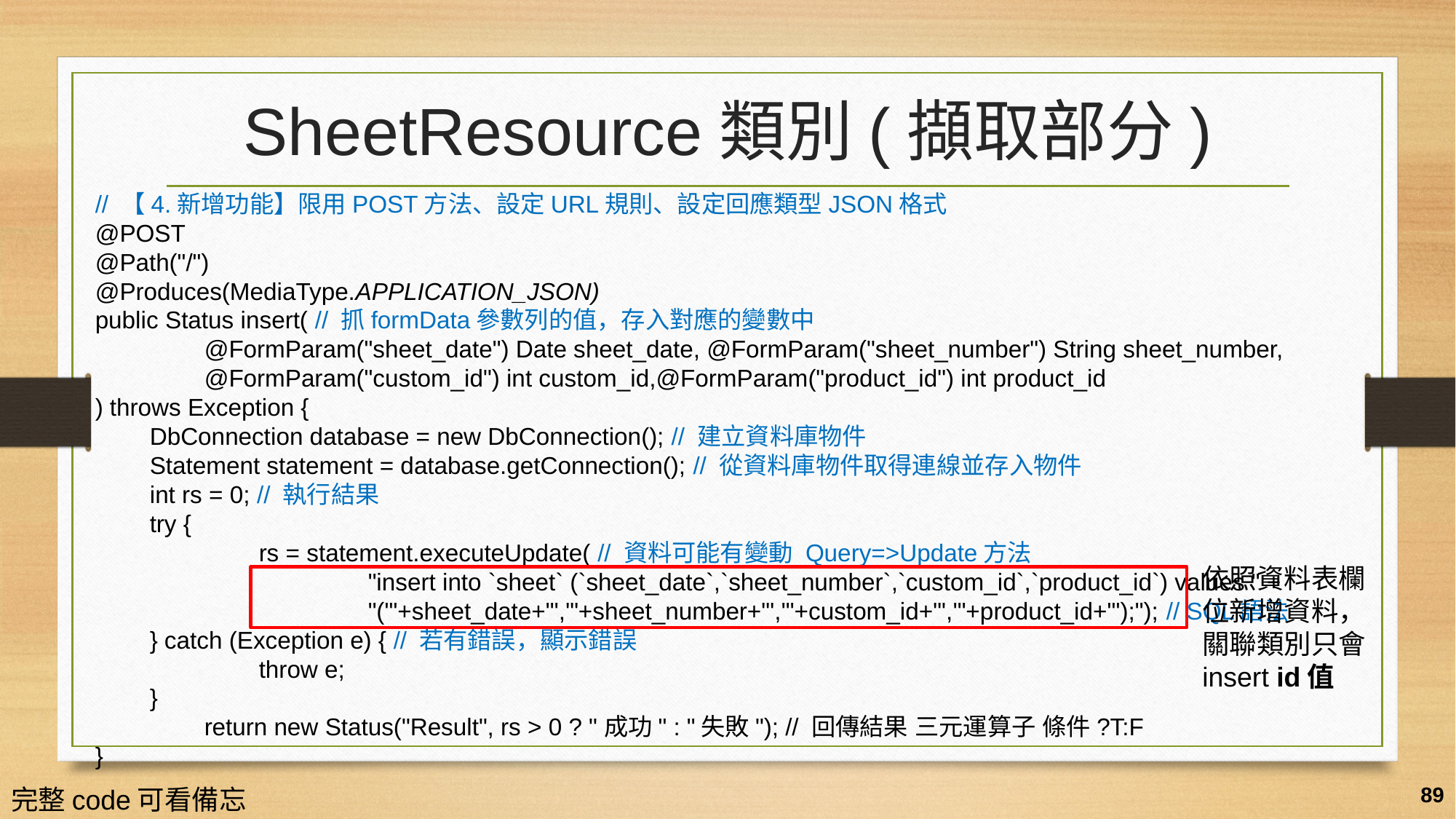

# SheetResource類別(擷取部分)
// 【4.新增功能】限用POST方法、設定URL規則、設定回應類型JSON格式
@POST
@Path("/")
@Produces(MediaType.APPLICATION_JSON)
public Status insert( // 抓formData參數列的值，存入對應的變數中
	@FormParam("sheet_date") Date sheet_date, @FormParam("sheet_number") String sheet_number,
	@FormParam("custom_id") int custom_id,@FormParam("product_id") int product_id
) throws Exception {
DbConnection database = new DbConnection(); // 建立資料庫物件
Statement statement = database.getConnection(); // 從資料庫物件取得連線並存入物件
int rs = 0; // 執行結果
try {
	rs = statement.executeUpdate( // 資料可能有變動 Query=>Update方法
		"insert into `sheet` (`sheet_date`,`sheet_number`,`custom_id`,`product_id`) values " +
		"('"+sheet_date+"','"+sheet_number+"','"+custom_id+"','"+product_id+"');"); // SQL語法
} catch (Exception e) { // 若有錯誤，顯示錯誤
	throw e;
}
	return new Status("Result", rs > 0 ? "成功" : "失敗"); // 回傳結果 三元運算子 條件?T:F
}
依照資料表欄位新增資料，關聯類別只會insert id值

完整code可看備忘搞
89